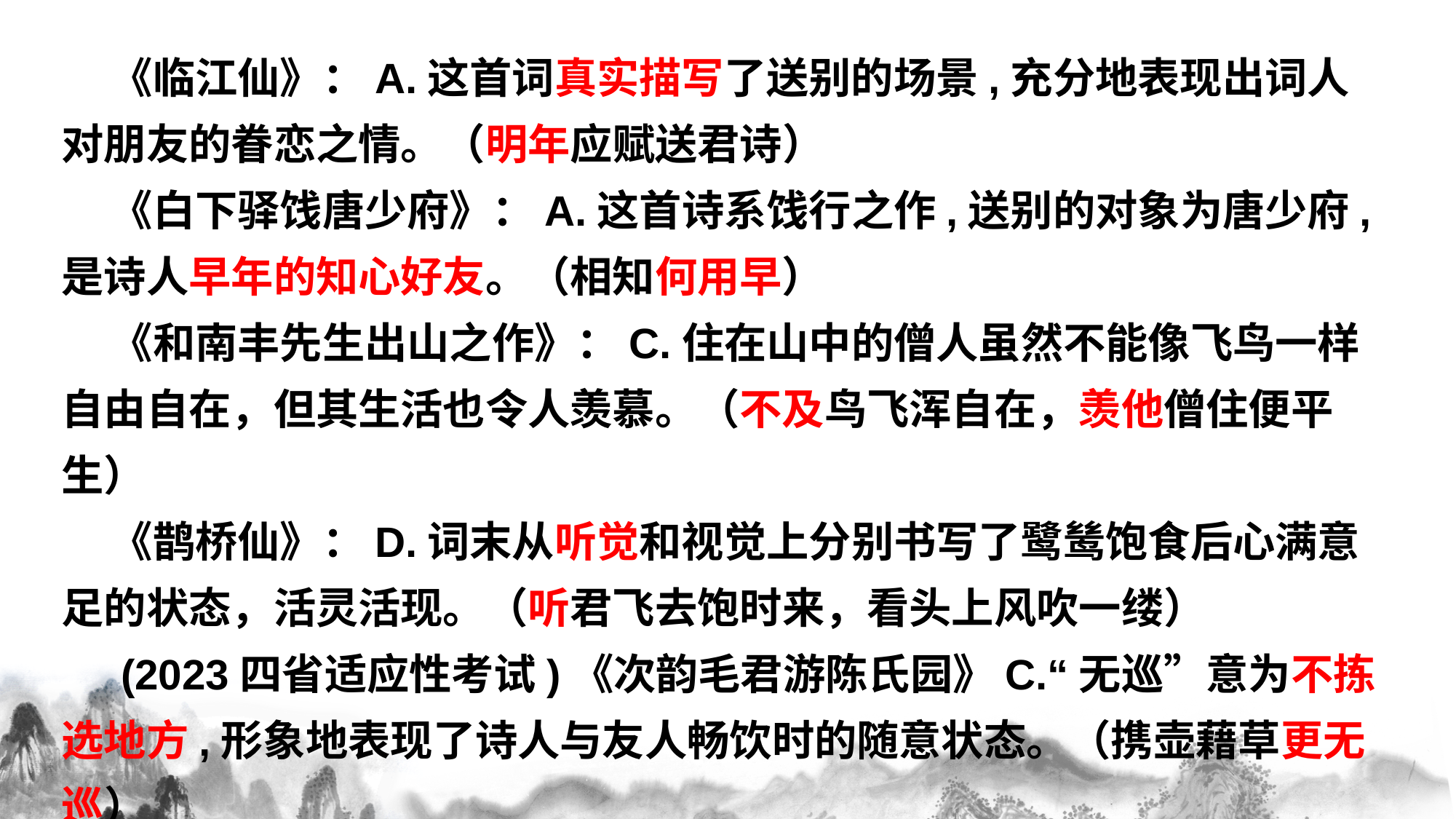

《临江仙》：A.这首词真实描写了送别的场景,充分地表现出词人对朋友的眷恋之情。（明年应赋送君诗）
    《白下驿饯唐少府》：A.这首诗系饯行之作,送别的对象为唐少府,是诗人早年的知心好友。（相知何用早）
    《和南丰先生出山之作》：C.住在山中的僧人虽然不能像飞鸟一样自由自在，但其生活也令人羡慕。（不及鸟飞浑自在，羡他僧住便平生）
    《鹊桥仙》：D.词末从听觉和视觉上分别书写了鹭鸶饱食后心满意足的状态，活灵活现。（听君飞去饱时来，看头上风吹一缕）
     (2023四省适应性考试)《次韵毛君游陈氏园》C.“无巡”意为不拣选地方,形象地表现了诗人与友人畅饮时的随意状态。（携壶藉草更无巡）